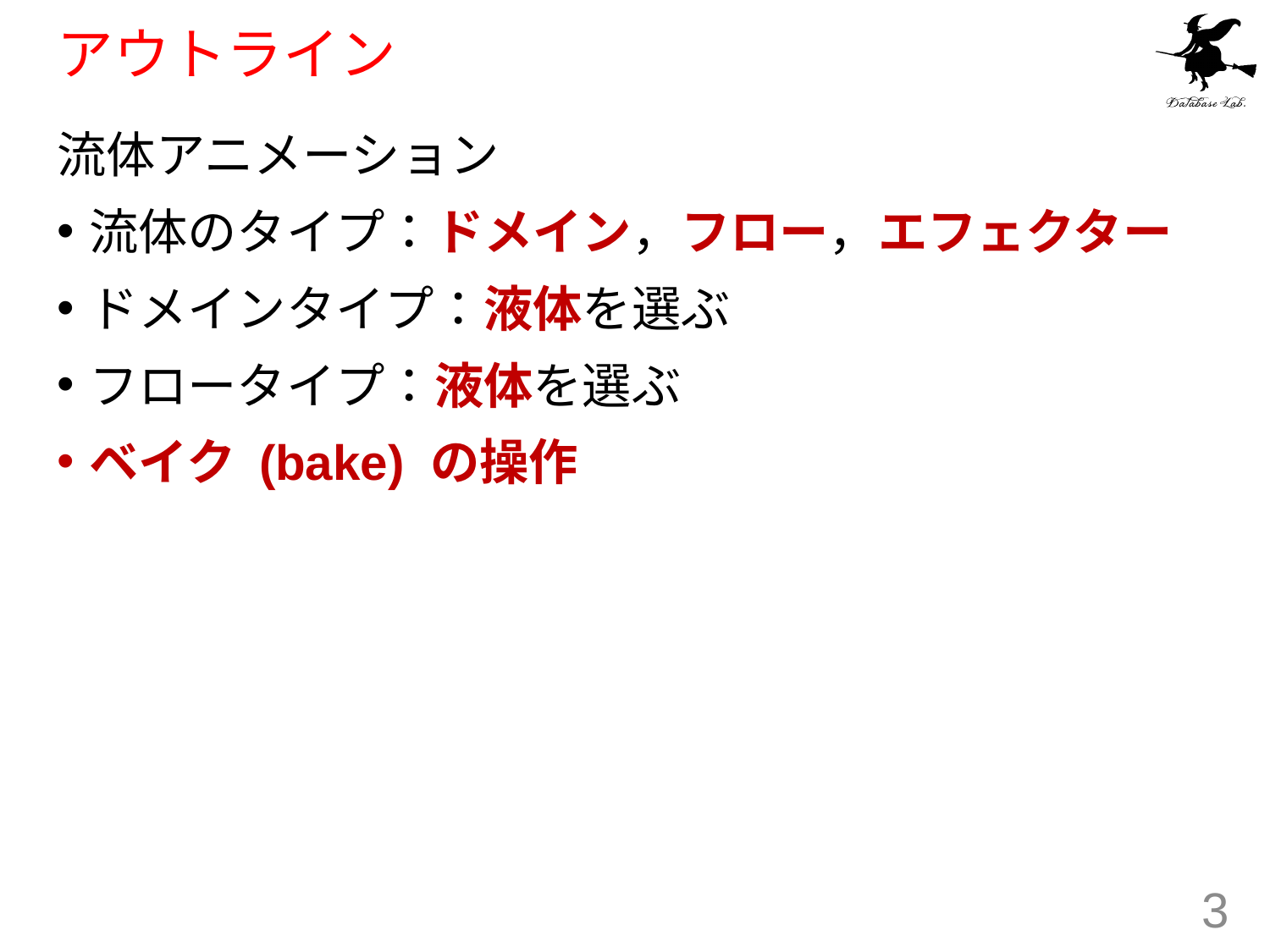

# アウトライン
流体アニメーション
流体のタイプ：ドメイン，フロー，エフェクター
ドメインタイプ：液体を選ぶ
フロータイプ：液体を選ぶ
ベイク (bake) の操作
3